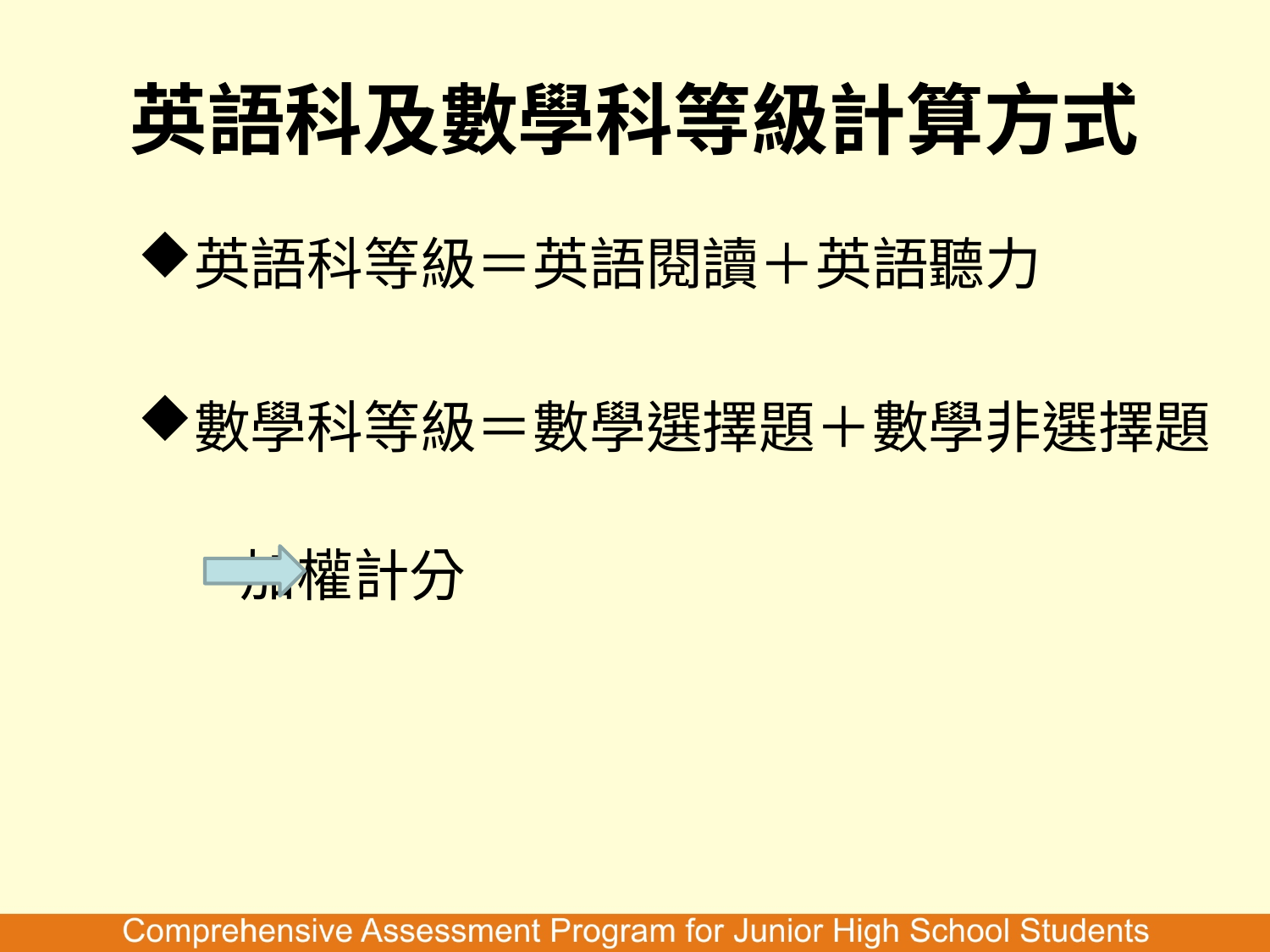

# 英語科及數學科等級計算方式
英語科等級＝英語閱讀＋英語聽力

數學科等級＝數學選擇題＋數學非選擇題

       加權計分